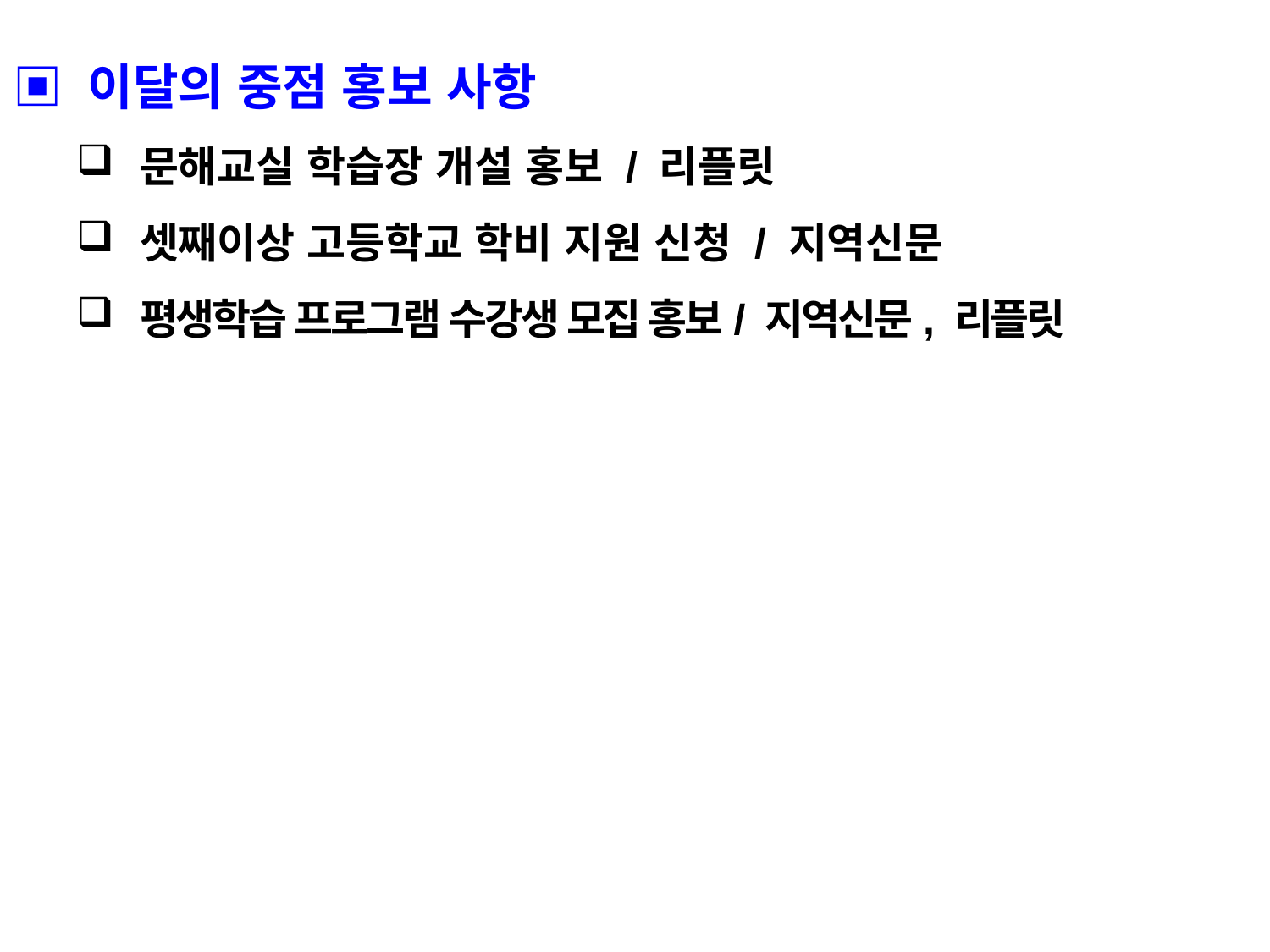

▣ 이달의 중점 홍보 사항
문해교실 학습장 개설 홍보 / 리플릿
셋째이상 고등학교 학비 지원 신청 / 지역신문
평생학습 프로그램 수강생 모집 홍보/ 지역신문, 리플릿